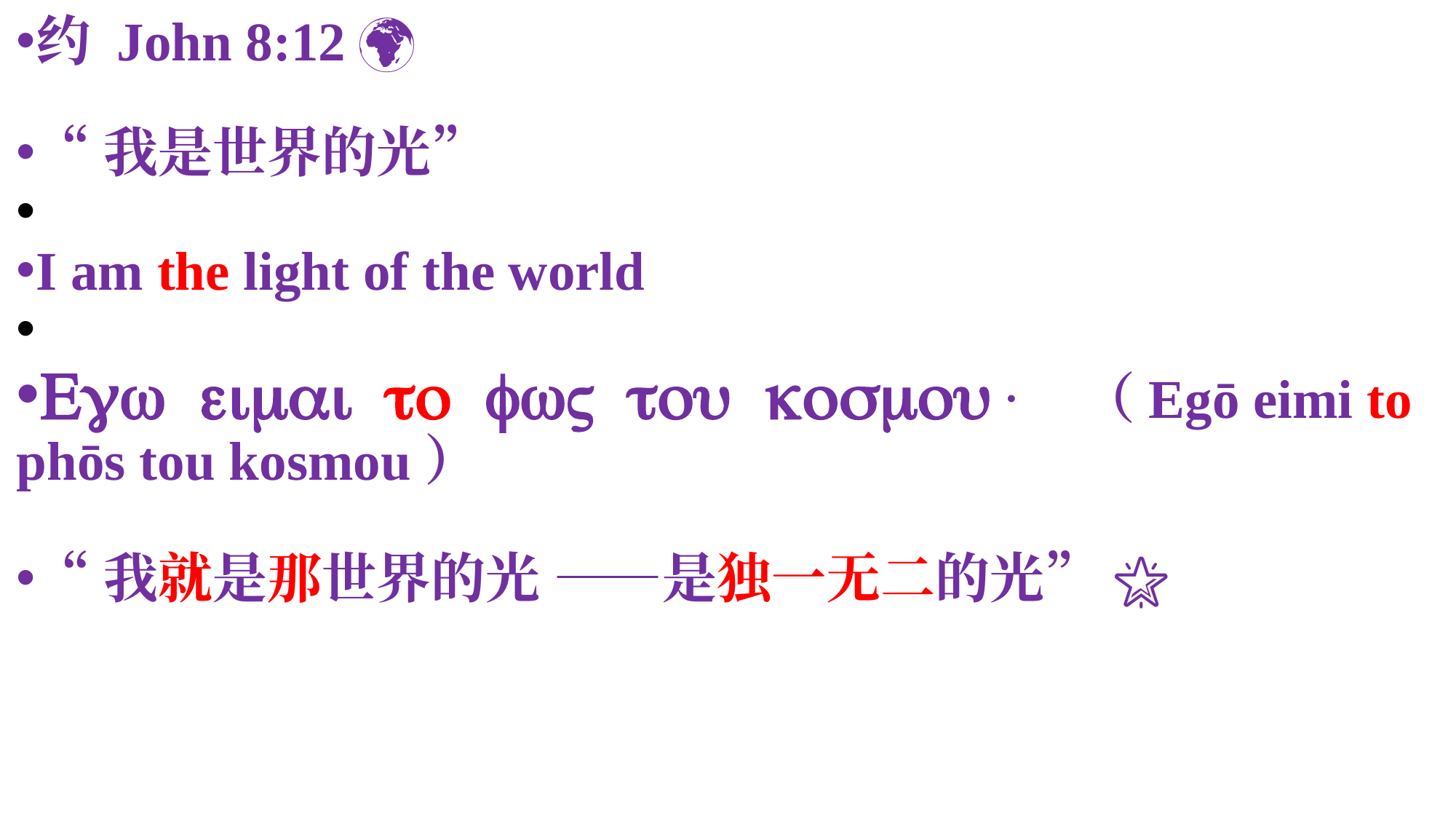

约 John 8:12 🌍

“我是世界的光”

I am the light of the world

Εγω ειμαι το φως του κοσμου⋅ （Egō eimi to phōs tou kosmou）

“我就是那世界的光 ——是独一无二的光” 🌟